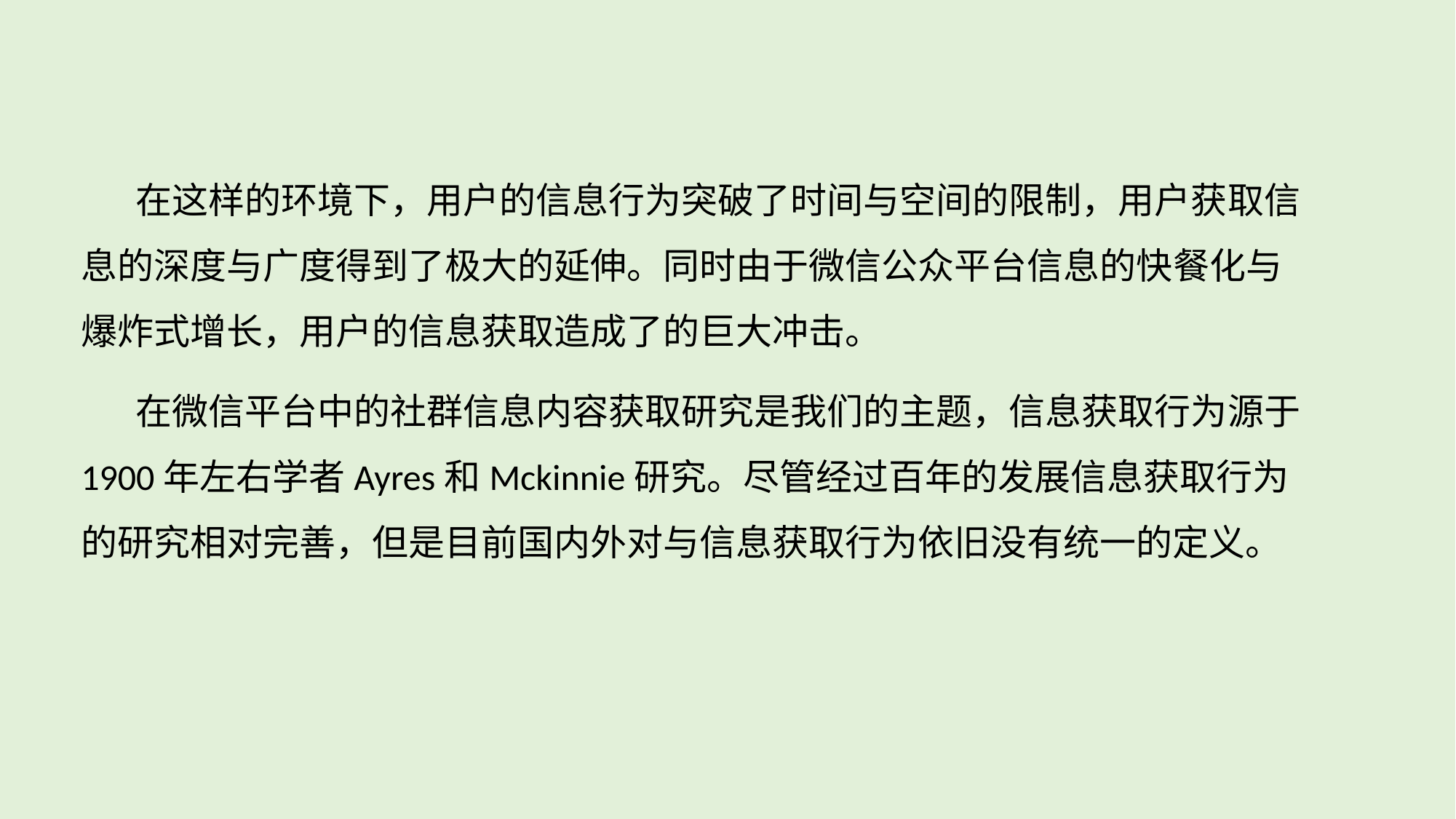

在这样的环境下，用户的信息行为突破了时间与空间的限制，用户获取信息的深度与广度得到了极大的延伸。同时由于微信公众平台信息的快餐化与爆炸式增长，用户的信息获取造成了的巨大冲击。
在微信平台中的社群信息内容获取研究是我们的主题，信息获取行为源于1900年左右学者Ayres和Mckinnie研究。尽管经过百年的发展信息获取行为的研究相对完善，但是目前国内外对与信息获取行为依旧没有统一的定义。